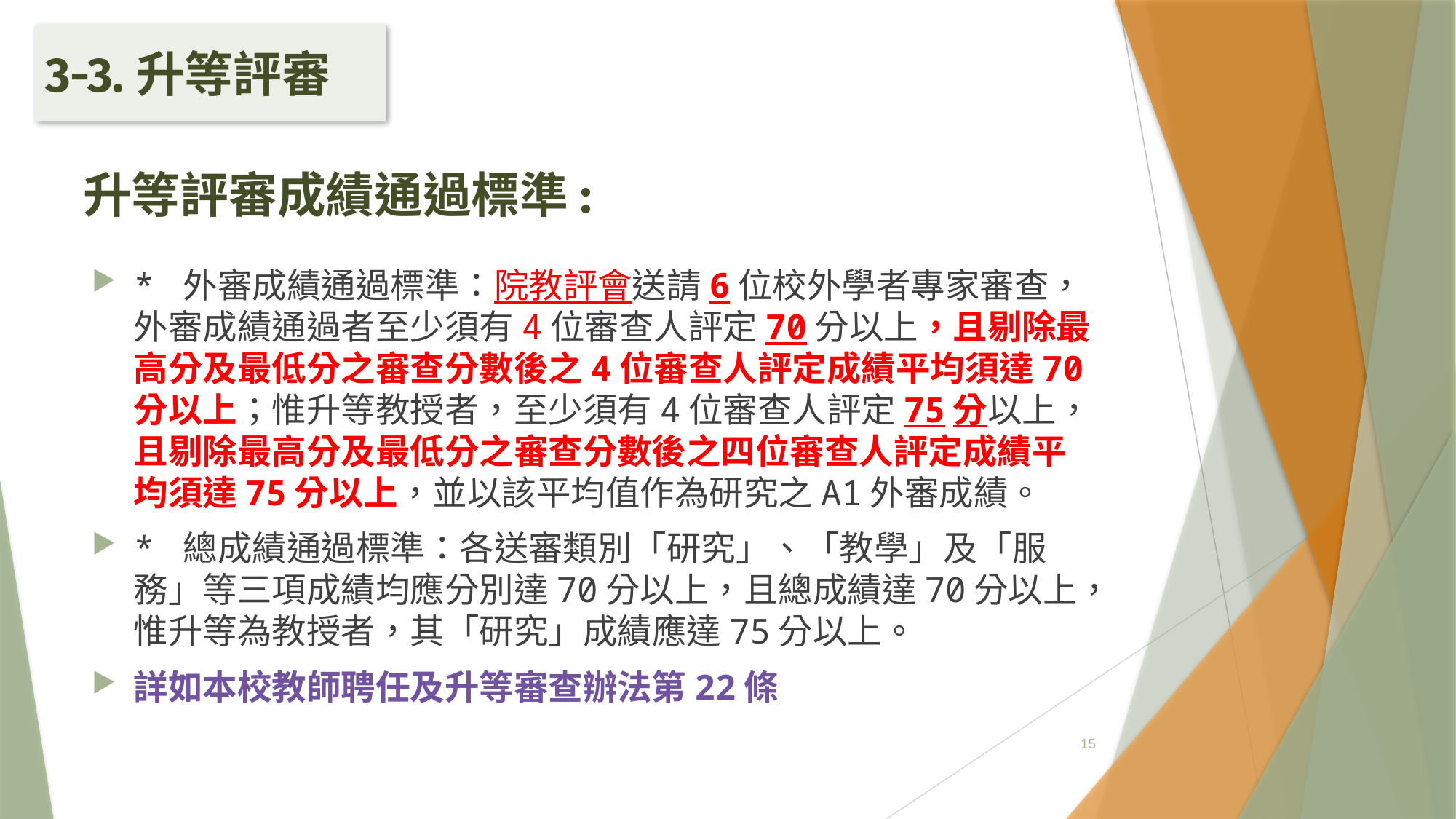

3-3.升等評審
# 升等評審成績通過標準:
* 外審成績通過標準：院教評會送請6位校外學者專家審查，外審成績通過者至少須有4位審查人評定70分以上，且剔除最高分及最低分之審查分數後之4位審查人評定成績平均須達70分以上；惟升等教授者，至少須有4位審查人評定75分以上，且剔除最高分及最低分之審查分數後之四位審查人評定成績平均須達75分以上，並以該平均值作為研究之A1外審成績。
* 總成績通過標準：各送審類別「研究」、「教學」及「服務」等三項成績均應分別達70分以上，且總成績達70分以上，惟升等為教授者，其「研究」成績應達75分以上。
詳如本校教師聘任及升等審查辦法第22條

15